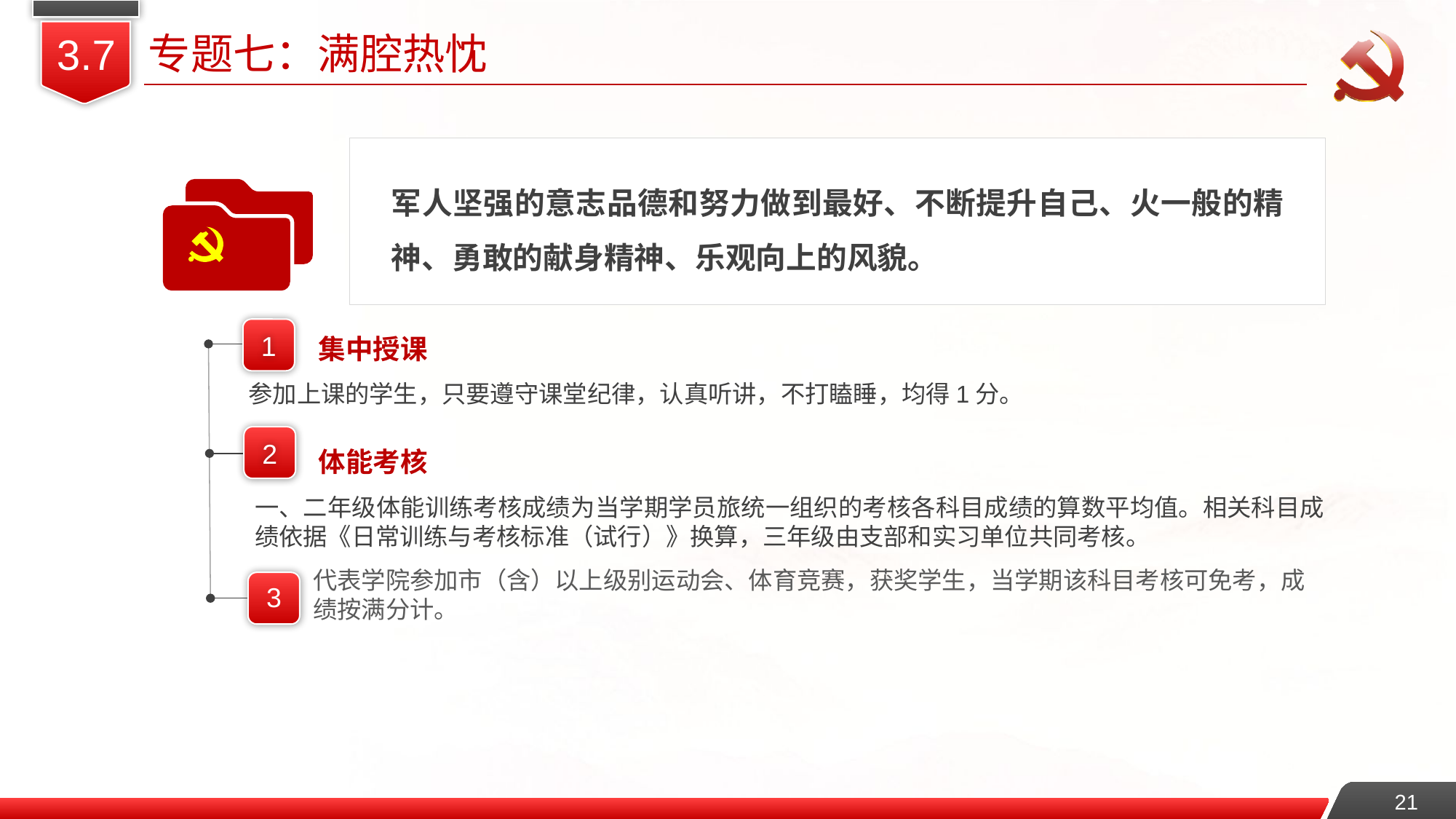

专题七：满腔热忱
3.7

军人坚强的意志品德和努力做到最好、不断提升自己、火一般的精神、勇敢的献身精神、乐观向上的风貌。

1
集中授课
参加上课的学生，只要遵守课堂纪律，认真听讲，不打瞌睡，均得1分。

2
体能考核
一、二年级体能训练考核成绩为当学期学员旅统一组织的考核各科目成绩的算数平均值。相关科目成绩依据《日常训练与考核标准（试行）》换算，三年级由支部和实习单位共同考核。
代表学院参加市（含）以上级别运动会、体育竞赛，获奖学生，当学期该科目考核可免考，成绩按满分计。
3